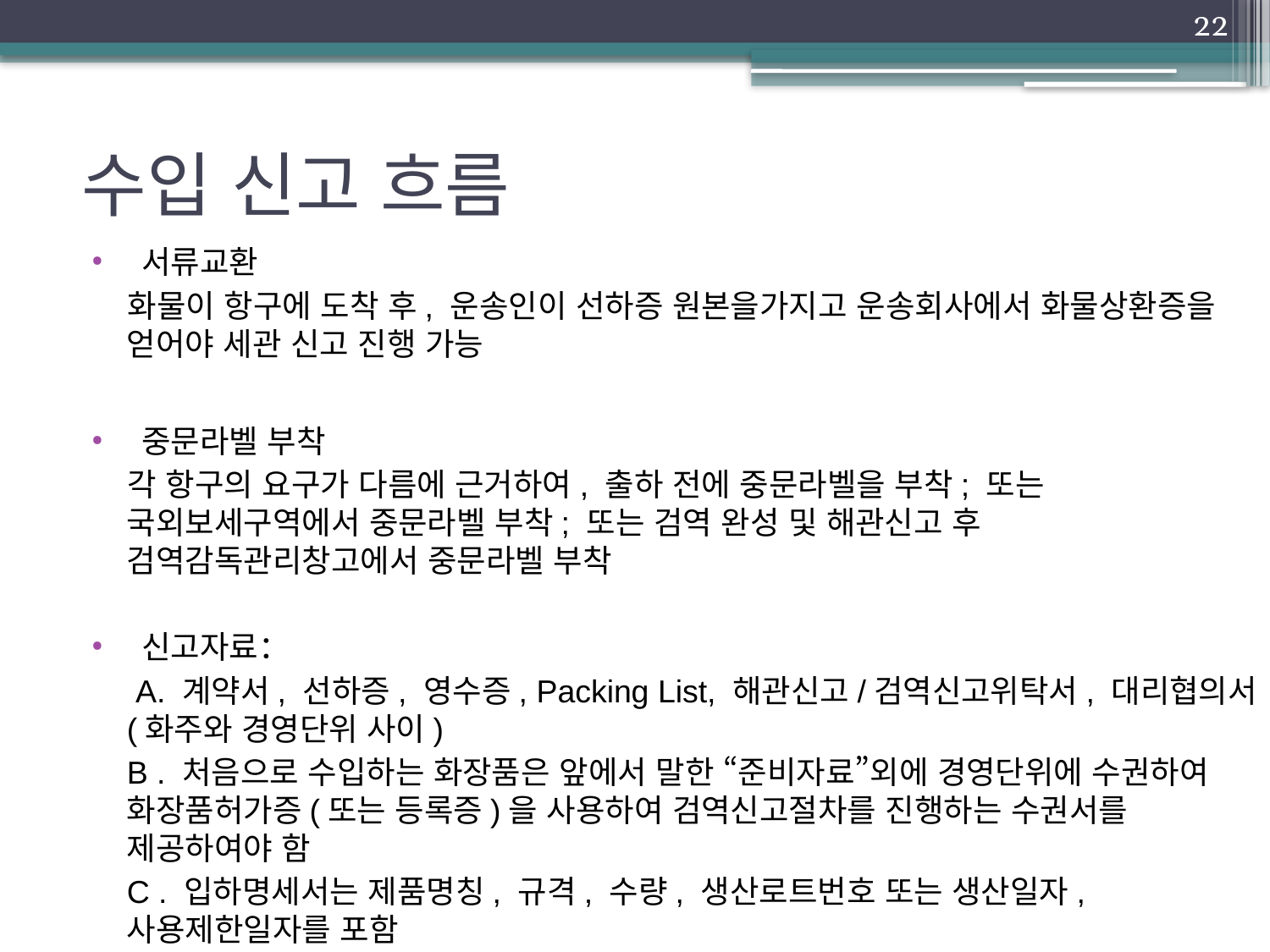

22
# 수입 신고 흐름
 서류교환
    화물이 항구에 도착 후, 운송인이 선하증 원본을가지고 운송회사에서 화물상환증을 얻어야 세관 신고 진행 가능

 중문라벨 부착
    각 항구의 요구가 다름에 근거하여, 출하 전에 중문라벨을 부착; 또는 국외보세구역에서 중문라벨 부착; 또는 검역 완성 및 해관신고 후 검역감독관리창고에서 중문라벨 부착

 신고자료：
     A. 계약서, 선하증, 영수증, Packing List, 해관신고/검역신고위탁서, 대리협의서(화주와 경영단위 사이)
    B . 처음으로 수입하는 화장품은 앞에서 말한 “준비자료”외에 경영단위에 수권하여 화장품허가증(또는 등록증)을 사용하여 검역신고절차를 진행하는 수권서를 제공하여야 함
    C . 입하명세서는 제품명칭, 규격, 수량, 생산로트번호 또는 생산일자, 사용제한일자를 포함